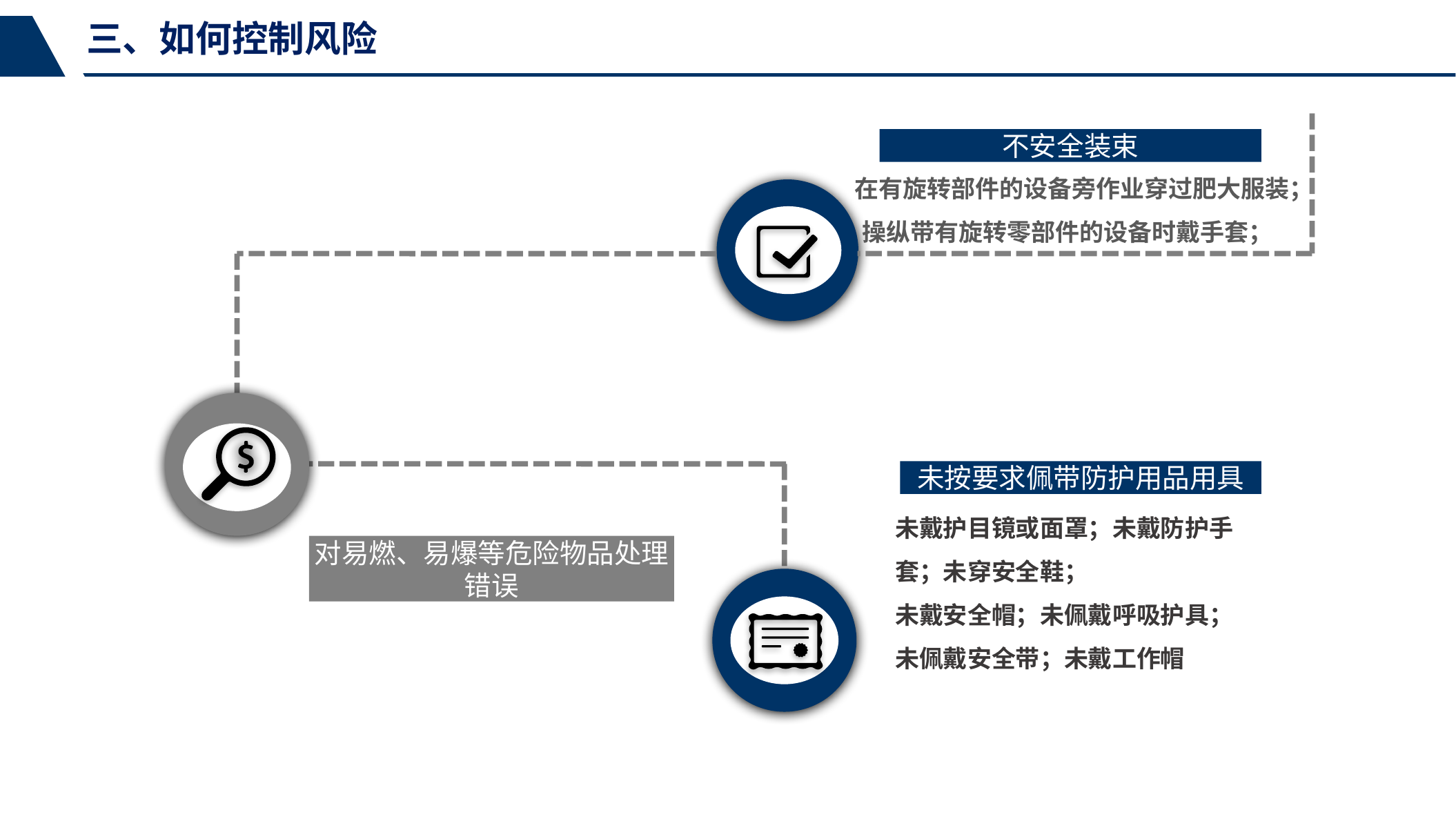

三、如何控制风险

不安全装束
     在有旋转部件的设备旁作业穿过肥大服装；
操纵带有旋转零部件的设备时戴手套；

未按要求佩带防护用品用具
未戴护目镜或面罩；未戴防护手套；未穿安全鞋；
未戴安全帽；未佩戴呼吸护具；未佩戴安全带；未戴工作帽

对易燃、易爆等危险物品处理错误